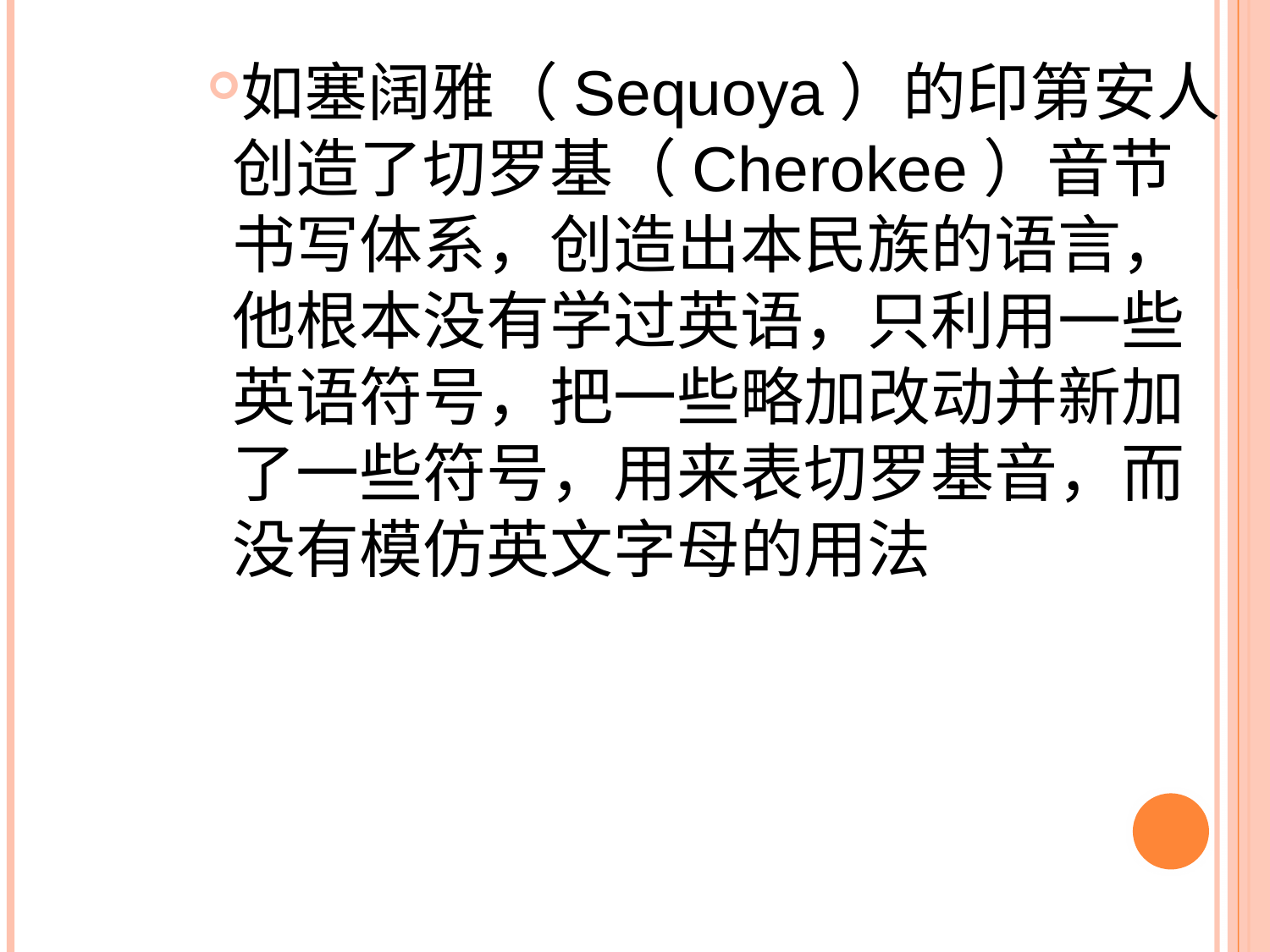

如塞阔雅（Sequoya）的印第安人创造了切罗基（Cherokee）音节书写体系，创造出本民族的语言，他根本没有学过英语，只利用一些英语符号，把一些略加改动并新加了一些符号，用来表切罗基音，而没有模仿英文字母的用法